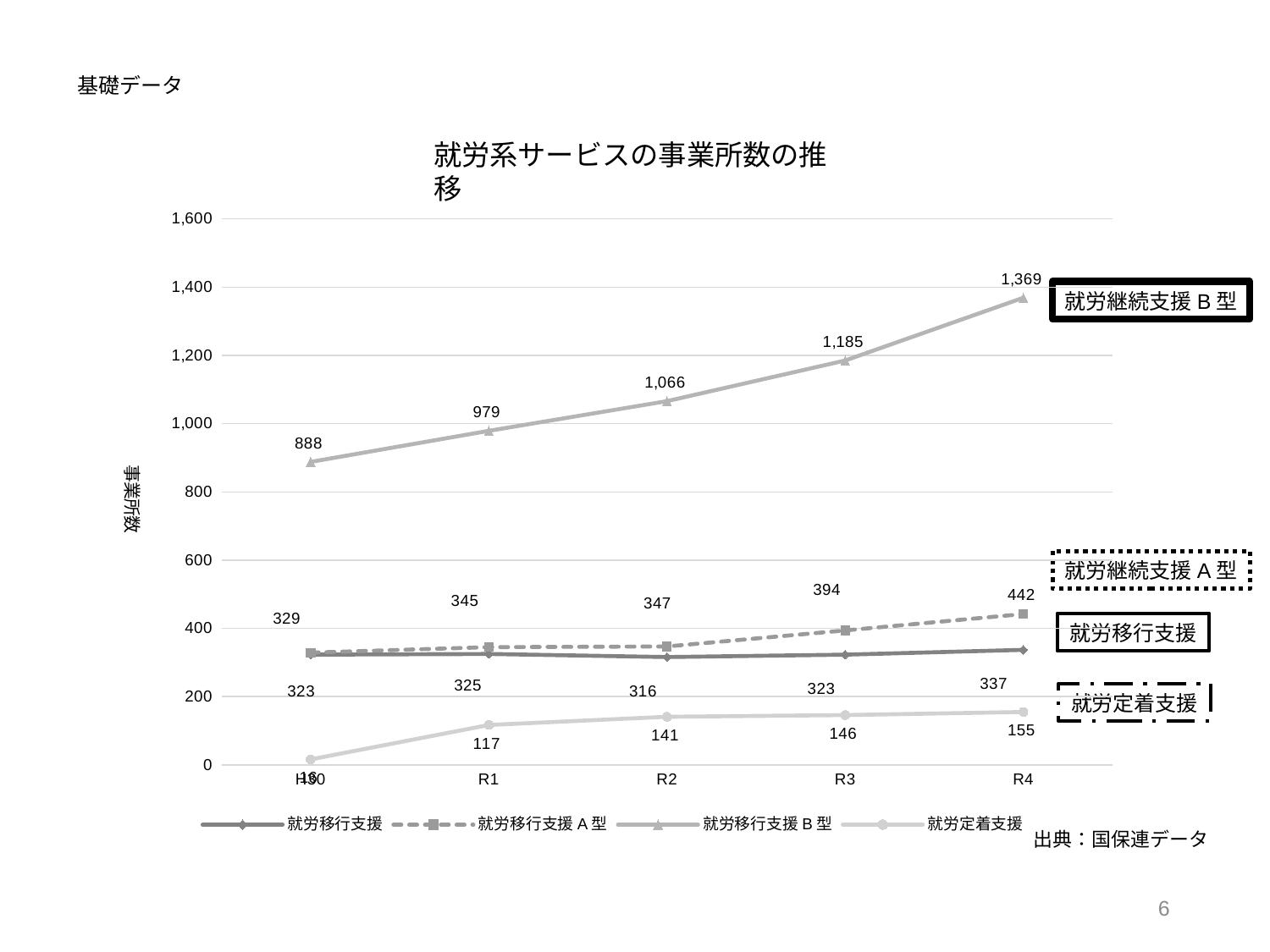

基礎データ
就労系サービスの事業所数の推移

### Chart

| Category | 就労移行支援 | 就労移行支援A型 | 就労移行支援B型 | 就労定着支援 |
|---|---|---|---|---|
| H30 | 323.0 | 329.0 | 888.0 | 16.0 |
| R1 | 325.0 | 345.0 | 979.0 | 117.0 |
| R2 | 316.0 | 347.0 | 1066.0 | 141.0 |
| R3 | 323.0 | 394.0 | 1185.0 | 146.0 |
| R4 | 337.0 | 442.0 | 1369.0 | 155.0 |
就労継続支援B型
就労継続支援A型
就労移行支援
就労定着支援
出典：国保連データ
6